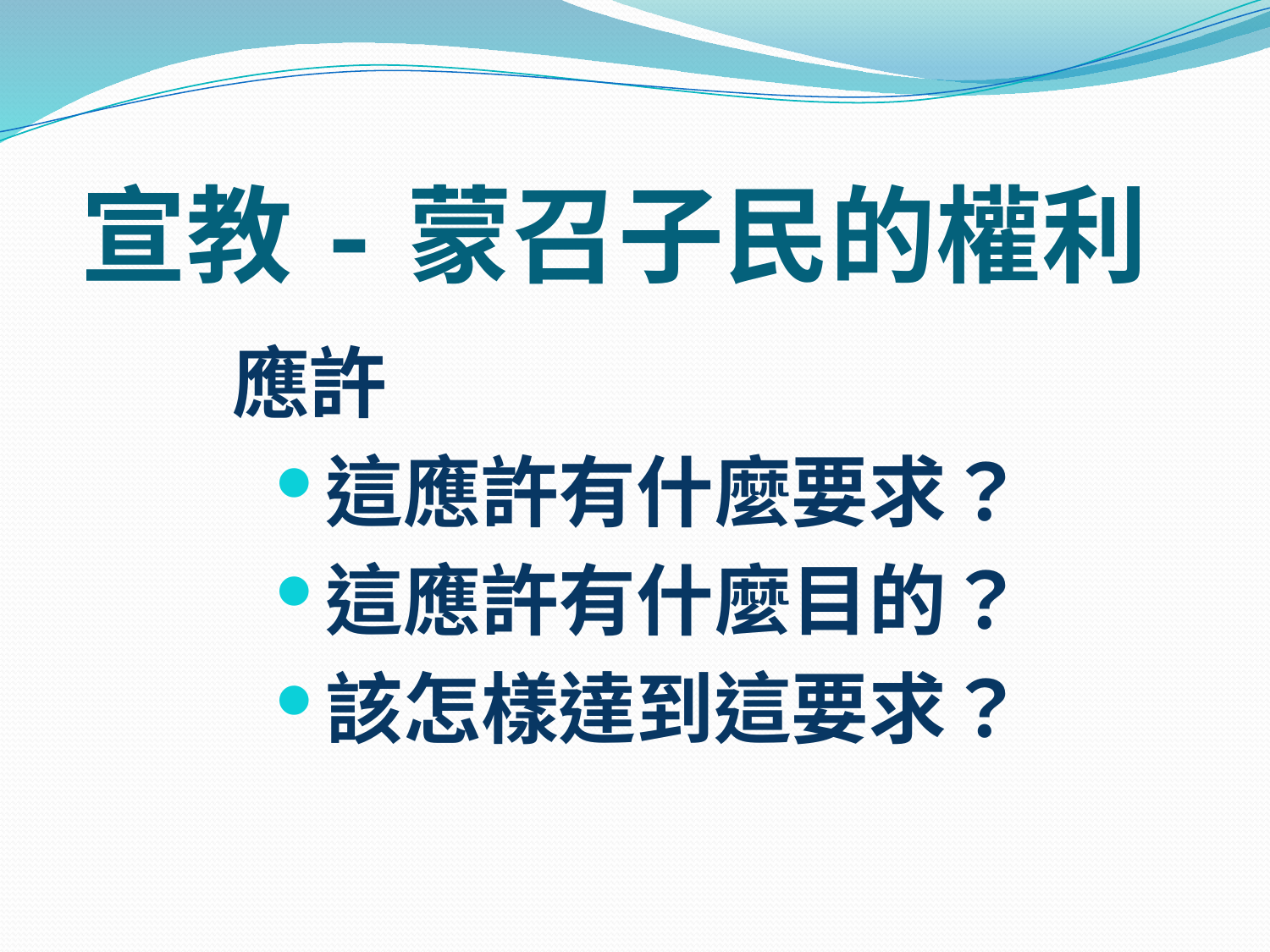

# 宣教-蒙召子民的權利
應許
這應許有什麼要求？
這應許有什麼目的？
該怎樣達到這要求？